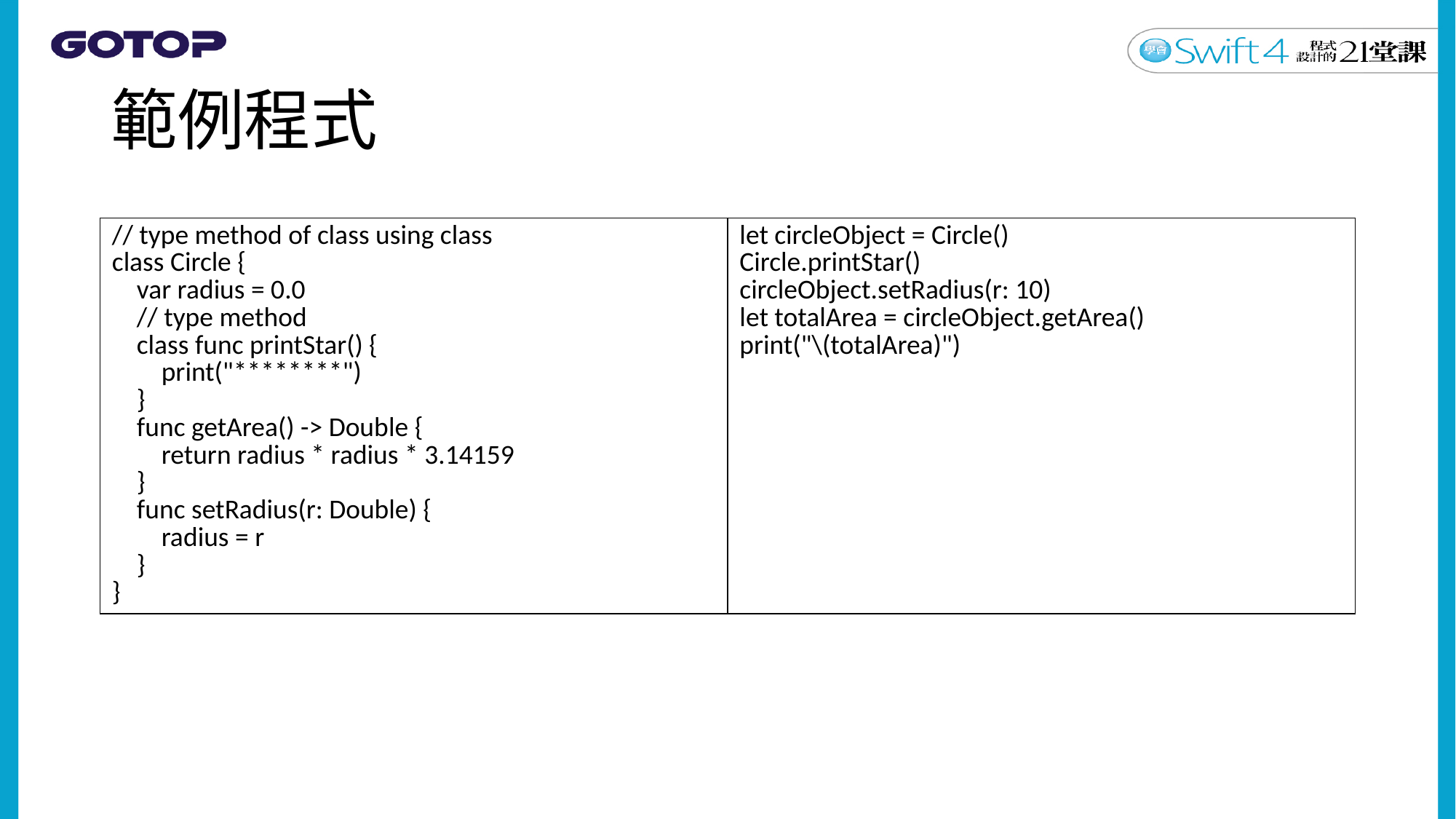

# 範例程式
| // type method of class using class class Circle { var radius = 0.0 // type method class func printStar() { print("\*\*\*\*\*\*\*\*") } func getArea() -> Double { return radius \* radius \* 3.14159 } func setRadius(r: Double) { radius = r } } | let circleObject = Circle() Circle.printStar() circleObject.setRadius(r: 10) let totalArea = circleObject.getArea() print("\(totalArea)") |
| --- | --- |